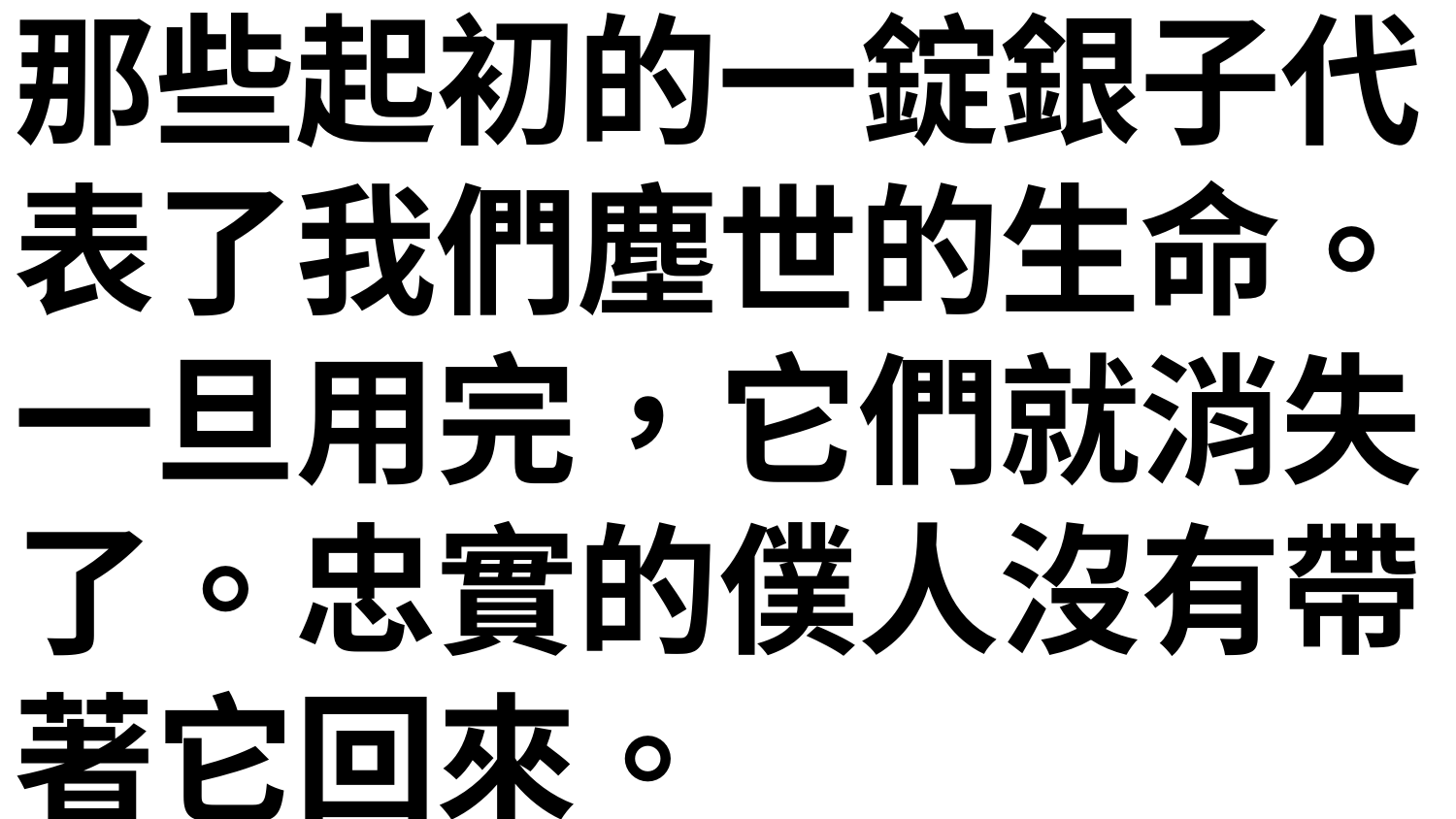

那些起初的一錠銀子代表了我們塵世的生命。一旦用完，它們就消失了。忠實的僕人沒有帶著它回來。